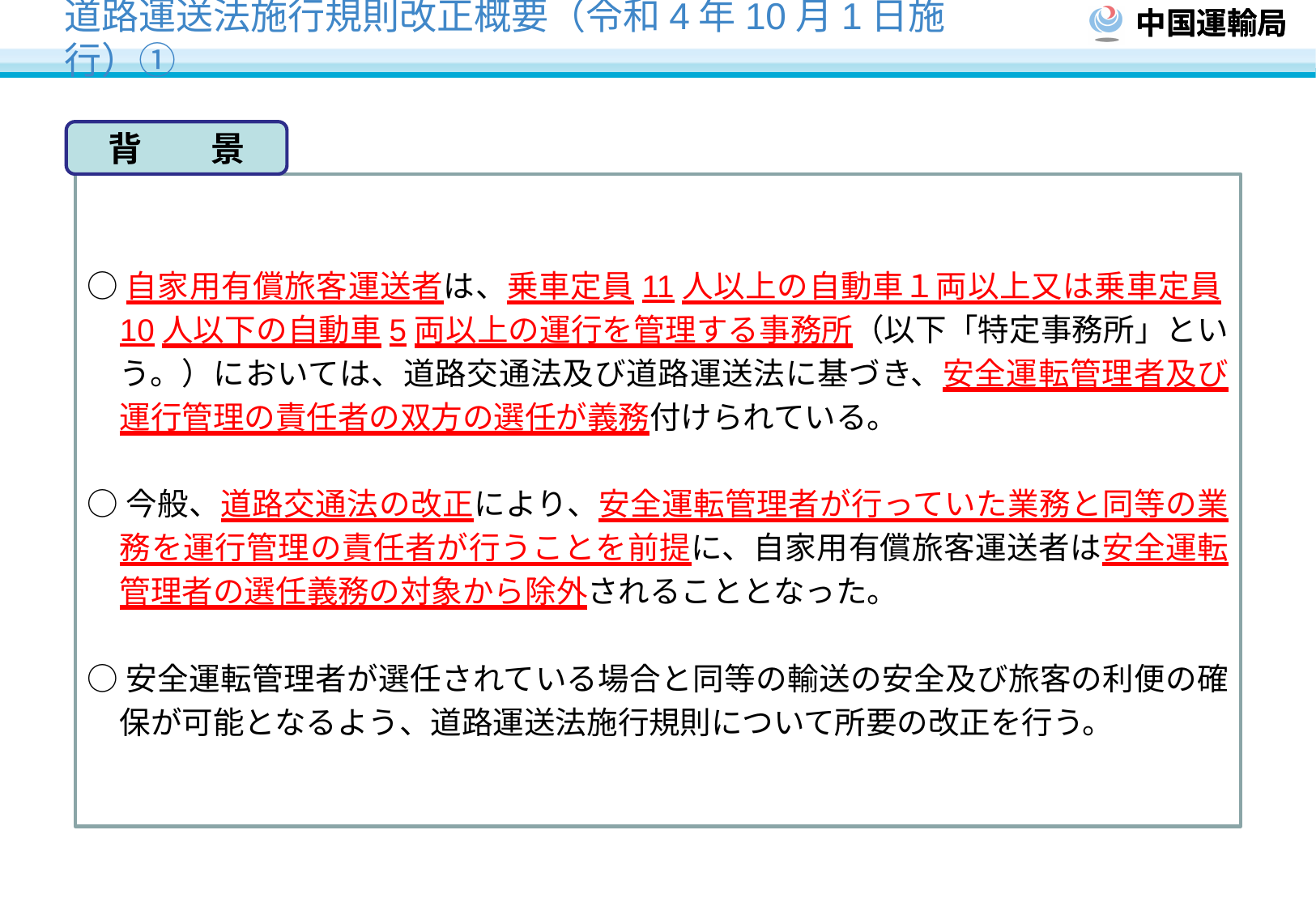

# 道路運送法施行規則改正概要（令和4年10月1日施行）①
背　　景
○自家用有償旅客運送者は、乗車定員11人以上の自動車１両以上又は乗車定員10人以下の自動車5両以上の運行を管理する事務所（以下「特定事務所」という。）においては、道路交通法及び道路運送法に基づき、安全運転管理者及び運行管理の責任者の双方の選任が義務付けられている。

○今般、道路交通法の改正により、安全運転管理者が行っていた業務と同等の業務を運行管理の責任者が行うことを前提に、自家用有償旅客運送者は安全運転管理者の選任義務の対象から除外されることとなった。

○安全運転管理者が選任されている場合と同等の輸送の安全及び旅客の利便の確保が可能となるよう、道路運送法施行規則について所要の改正を行う。